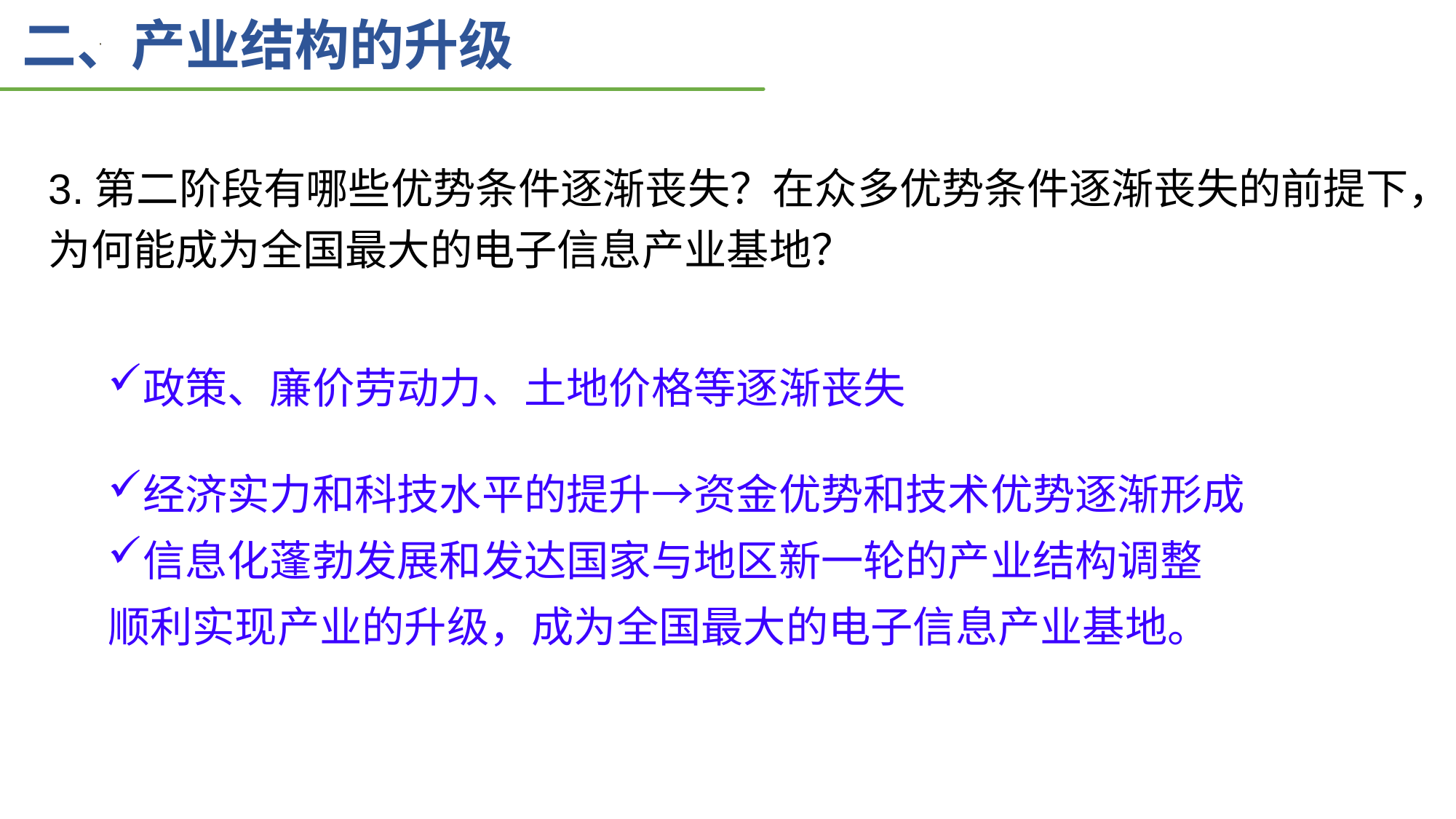

二、产业结构的升级
3.第二阶段有哪些优势条件逐渐丧失？在众多优势条件逐渐丧失的前提下，为何能成为全国最大的电子信息产业基地？
政策、廉价劳动力、土地价格等逐渐丧失
经济实力和科技水平的提升→资金优势和技术优势逐渐形成
信息化蓬勃发展和发达国家与地区新一轮的产业结构调整
顺利实现产业的升级，成为全国最大的电子信息产业基地。